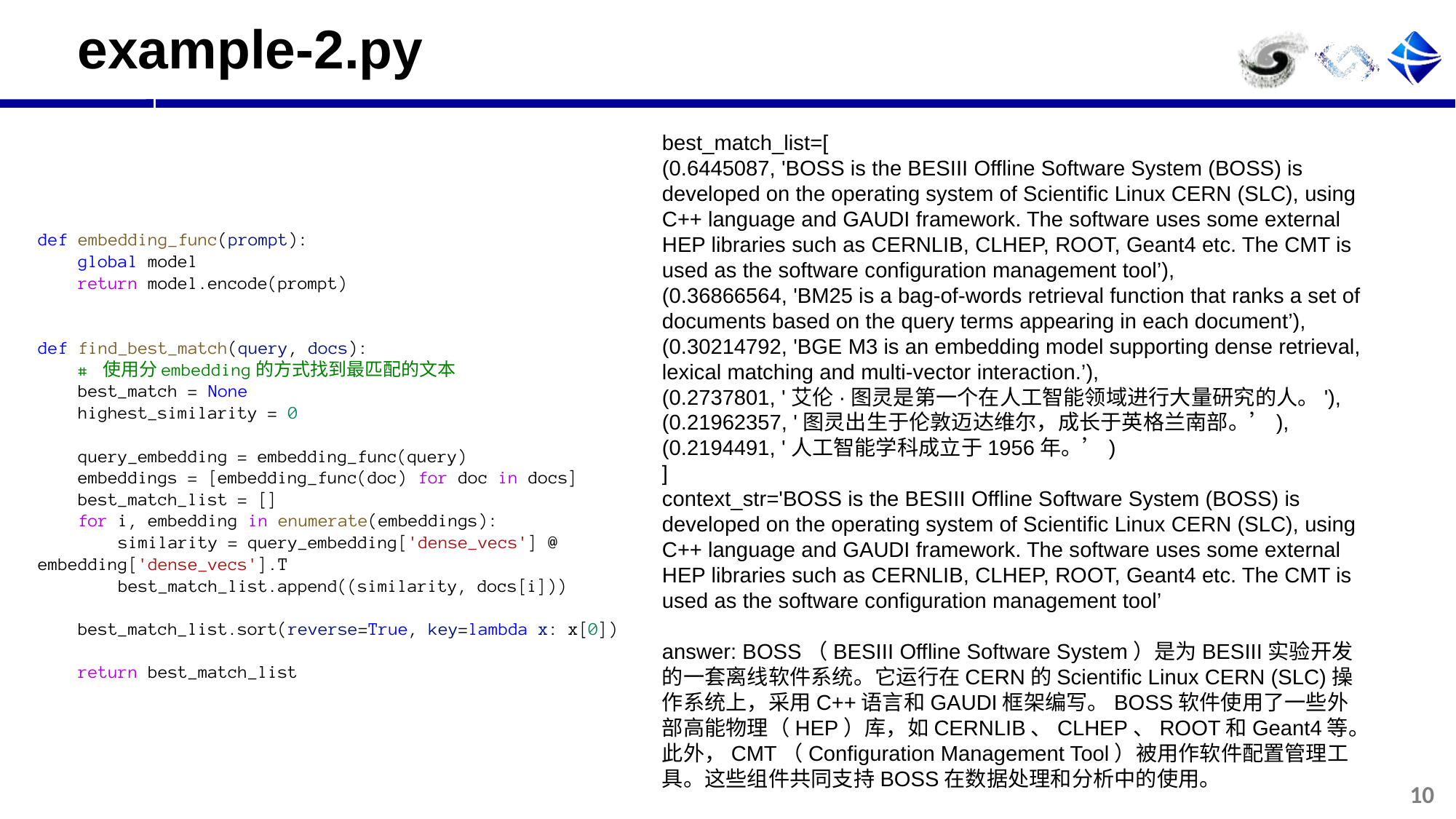

# example-2.py
best_match_list=[
(0.6445087, 'BOSS is the BESIII Offline Software System (BOSS) is developed on the operating system of Scientific Linux CERN (SLC), using C++ language and GAUDI framework. The software uses some external HEP libraries such as CERNLIB, CLHEP, ROOT, Geant4 etc. The CMT is used as the software configuration management tool’),
(0.36866564, 'BM25 is a bag-of-words retrieval function that ranks a set of documents based on the query terms appearing in each document’),
(0.30214792, 'BGE M3 is an embedding model supporting dense retrieval, lexical matching and multi-vector interaction.’),
(0.2737801, '艾伦·图灵是第一个在人工智能领域进行大量研究的人。'), (0.21962357, '图灵出生于伦敦迈达维尔，成长于英格兰南部。’),
(0.2194491, '人工智能学科成立于1956年。’)
]
context_str='BOSS is the BESIII Offline Software System (BOSS) is developed on the operating system of Scientific Linux CERN (SLC), using C++ language and GAUDI framework. The software uses some external HEP libraries such as CERNLIB, CLHEP, ROOT, Geant4 etc. The CMT is used as the software configuration management tool’

answer: BOSS（BESIII Offline Software System）是为BESIII实验开发的一套离线软件系统。它运行在CERN的Scientific Linux CERN (SLC)操作系统上，采用C++语言和GAUDI框架编写。BOSS软件使用了一些外部高能物理（HEP）库，如CERNLIB、CLHEP、ROOT和Geant4等。此外，CMT（Configuration Management Tool）被用作软件配置管理工具。这些组件共同支持BOSS在数据处理和分析中的使用。
def embedding_func(prompt):
    global model
    return model.encode(prompt)
def find_best_match(query, docs):
    # 使用分embedding的方式找到最匹配的文本
    best_match = None
    highest_similarity = 0
    query_embedding = embedding_func(query)
    embeddings = [embedding_func(doc) for doc in docs]
    best_match_list = []
    for i, embedding in enumerate(embeddings):
        similarity = query_embedding['dense_vecs'] @ embedding['dense_vecs'].T
        best_match_list.append((similarity, docs[i]))
    best_match_list.sort(reverse=True, key=lambda x: x[0])
    return best_match_list